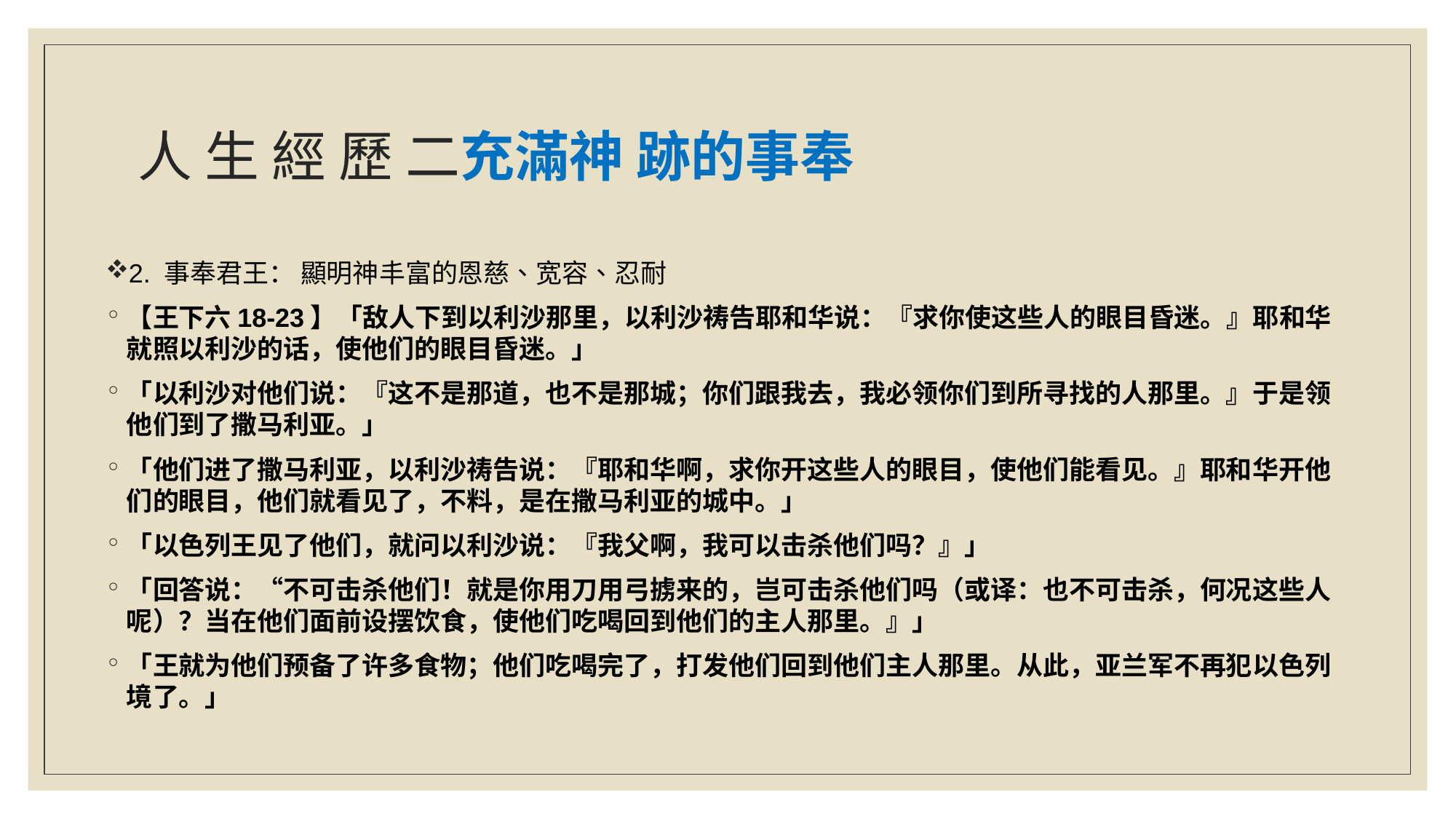

# 人 生 經 歷 二充滿神 跡的事奉
2. 事奉君王： 顯明神丰富的恩慈、宽容、忍耐
【王下六18-23】「敌人下到以利沙那里，以利沙祷告耶和华说：『求你使这些人的眼目昏迷。』耶和华就照以利沙的话，使他们的眼目昏迷。」
「以利沙对他们说：『这不是那道，也不是那城；你们跟我去，我必领你们到所寻找的人那里。』于是领他们到了撒马利亚。」
「他们进了撒马利亚，以利沙祷告说：『耶和华啊，求你开这些人的眼目，使他们能看见。』耶和华开他们的眼目，他们就看见了，不料，是在撒马利亚的城中。」
「以色列王见了他们，就问以利沙说：『我父啊，我可以击杀他们吗？』」
「回答说：“不可击杀他们！就是你用刀用弓掳来的，岂可击杀他们吗（或译：也不可击杀，何况这些人呢）？当在他们面前设摆饮食，使他们吃喝回到他们的主人那里。』」
「王就为他们预备了许多食物；他们吃喝完了，打发他们回到他们主人那里。从此，亚兰军不再犯以色列境了。」